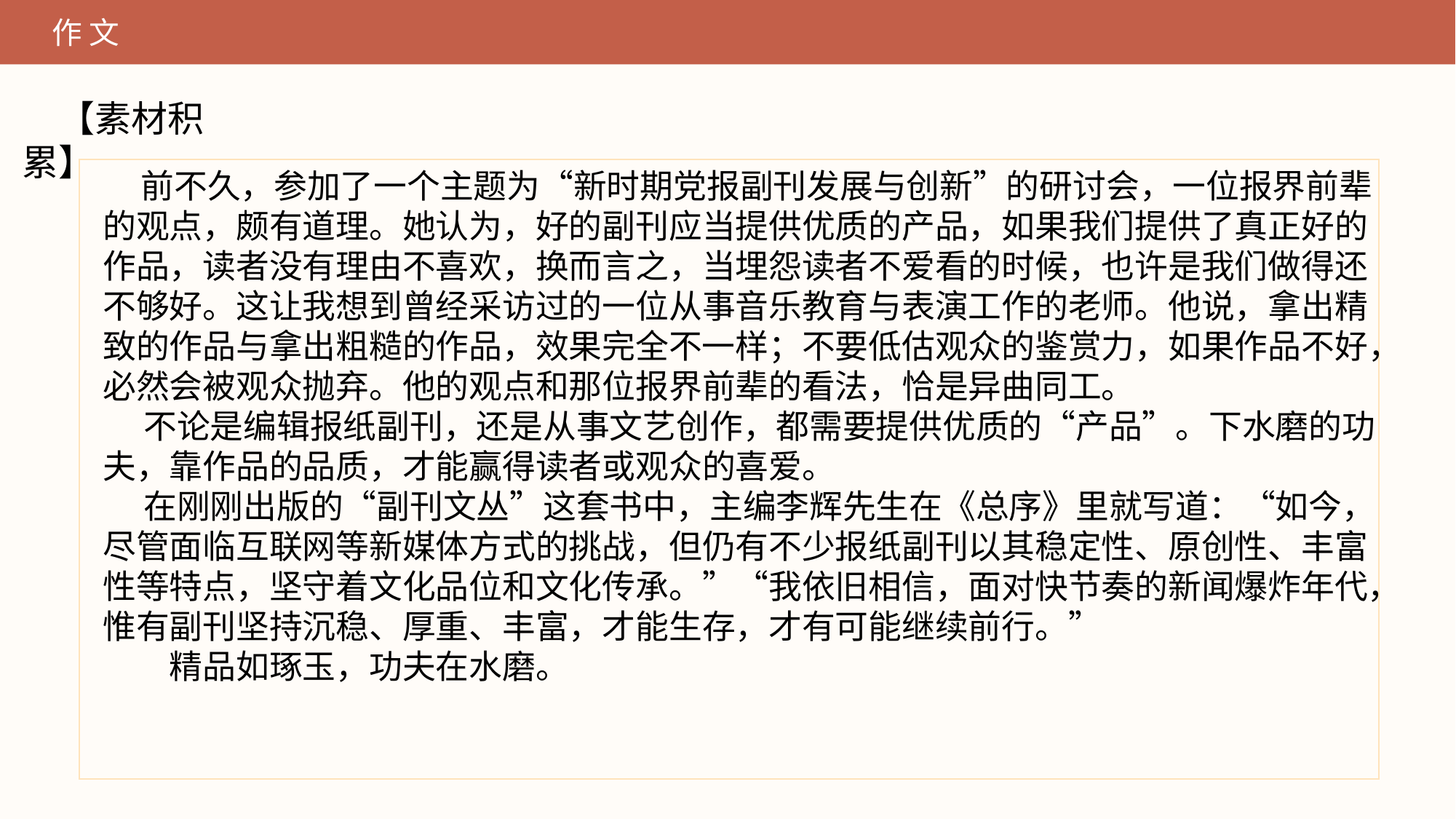

作 文
【素材积累】

    前不久，参加了一个主题为“新时期党报副刊发展与创新”的研讨会，一位报界前辈的观点，颇有道理。她认为，好的副刊应当提供优质的产品，如果我们提供了真正好的作品，读者没有理由不喜欢，换而言之，当埋怨读者不爱看的时候，也许是我们做得还不够好。这让我想到曾经采访过的一位从事音乐教育与表演工作的老师。他说，拿出精致的作品与拿出粗糙的作品，效果完全不一样；不要低估观众的鉴赏力，如果作品不好，必然会被观众抛弃。他的观点和那位报界前辈的看法，恰是异曲同工。
　 不论是编辑报纸副刊，还是从事文艺创作，都需要提供优质的“产品”。下水磨的功夫，靠作品的品质，才能赢得读者或观众的喜爱。
　 在刚刚出版的“副刊文丛”这套书中，主编李辉先生在《总序》里就写道：“如今，尽管面临互联网等新媒体方式的挑战，但仍有不少报纸副刊以其稳定性、原创性、丰富性等特点，坚守着文化品位和文化传承。”“我依旧相信，面对快节奏的新闻爆炸年代，惟有副刊坚持沉稳、厚重、丰富，才能生存，才有可能继续前行。”
　　精品如琢玉，功夫在水磨。